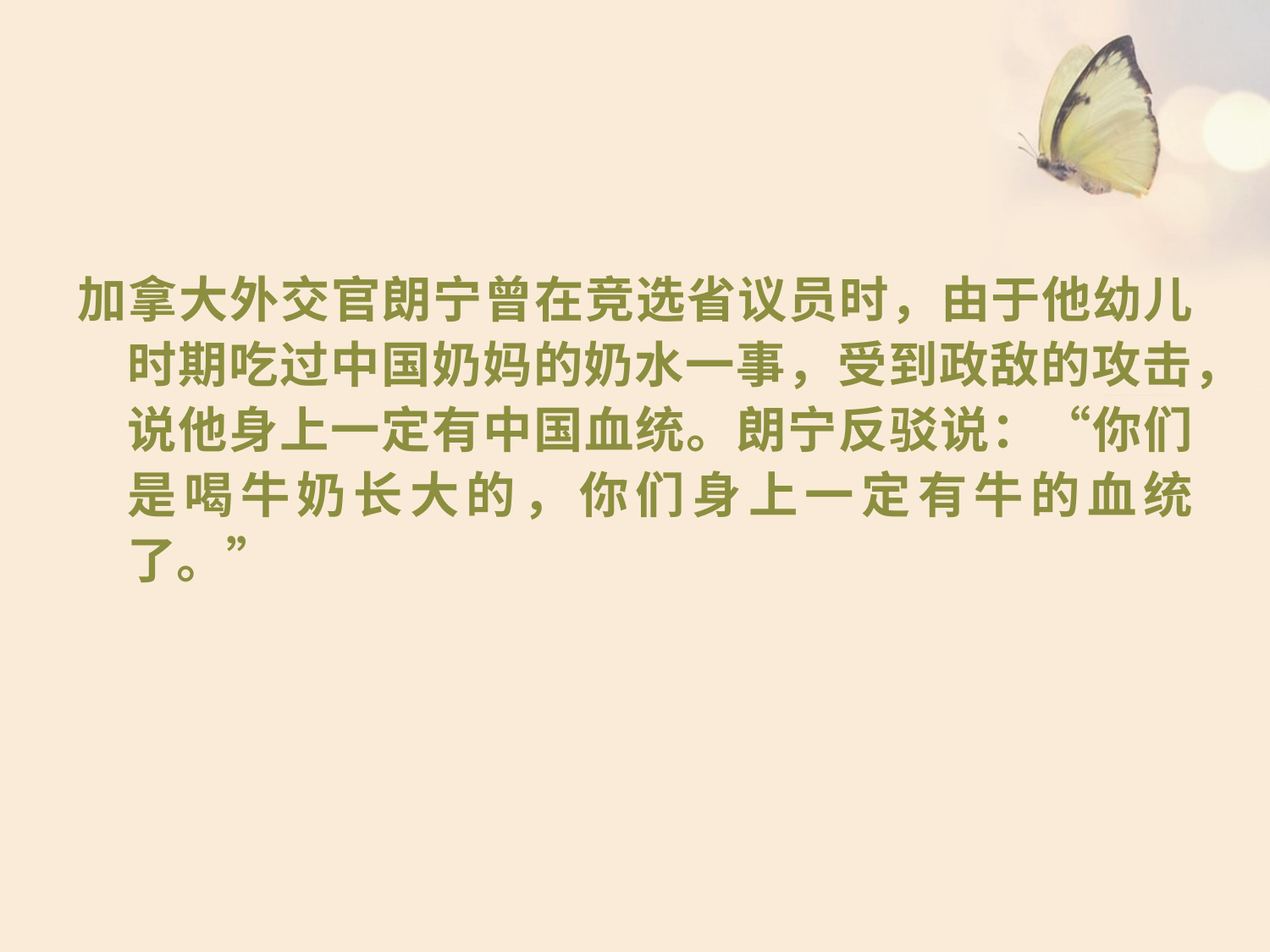

#
加拿大外交官朗宁曾在竞选省议员时，由于他幼儿时期吃过中国奶妈的奶水一事，受到政敌的攻击，说他身上一定有中国血统。朗宁反驳说：“你们是喝牛奶长大的，你们身上一定有牛的血统了。”